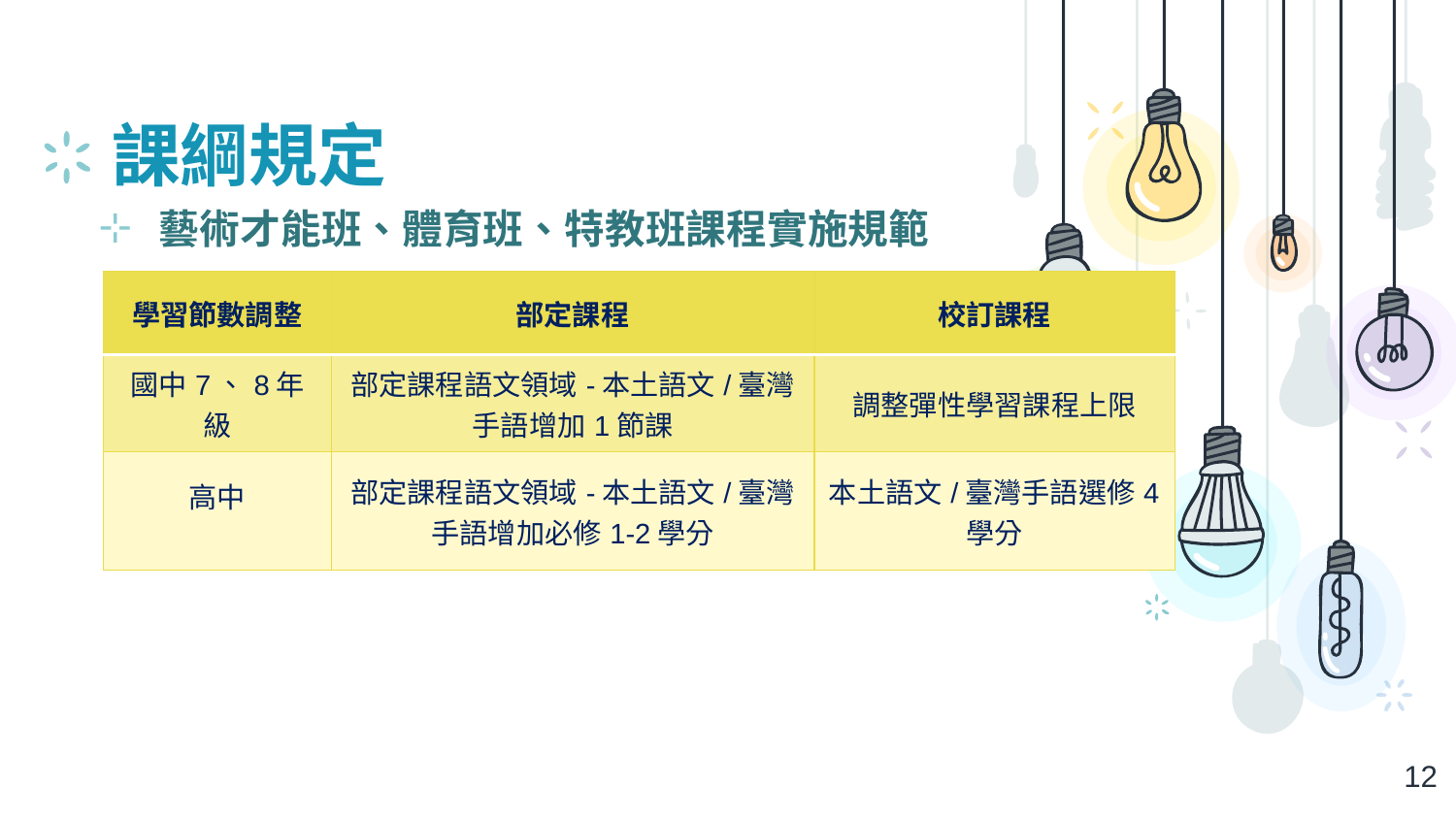

# 課綱規定
藝術才能班、體育班、特教班課程實施規範

| 學習節數調整 | 部定課程 | 校訂課程 |
| --- | --- | --- |
| 國中7、8年級 | 部定課程語文領域-本土語文/臺灣手語增加1節課 | 調整彈性學習課程上限 |
| 高中 | 部定課程語文領域-本土語文/臺灣手語增加必修1-2學分 | 本土語文/臺灣手語選修4學分 |
12